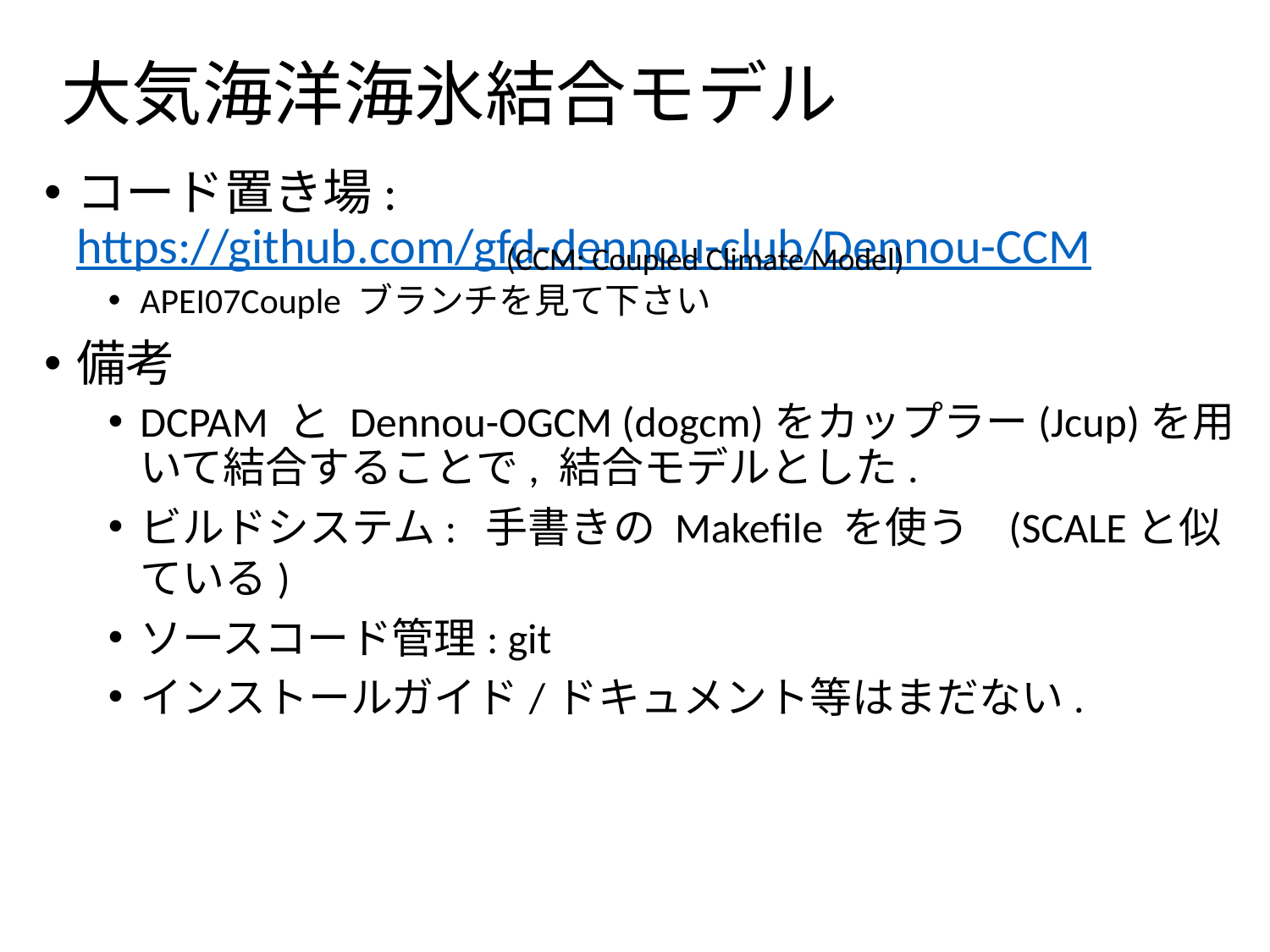

# 大気海洋海氷結合モデル
コード置き場: https://github.com/gfd-dennou-club/Dennou-CCM
APEI07Couple ブランチを見て下さい
備考
DCPAM と Dennou-OGCM (dogcm)をカップラー(Jcup)を用いて結合することで, 結合モデルとした.
ビルドシステム:  手書きの Makefile を使う   (SCALEと似ている)
ソースコード管理: git
インストールガイド/ドキュメント等はまだない.

(CCM: Coupled Climate Model)